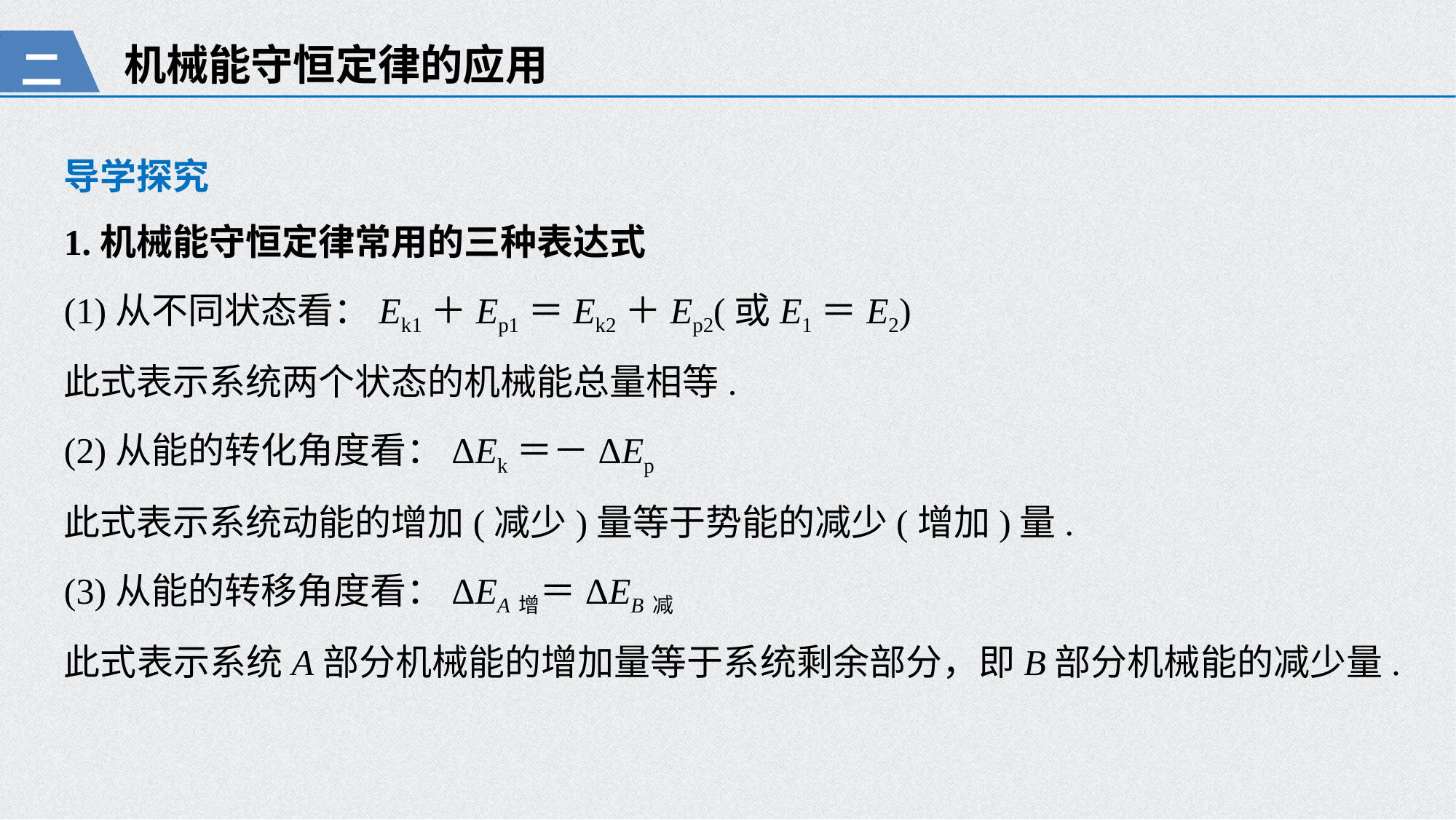

机械能守恒定律的应用

二
导学探究
1.机械能守恒定律常用的三种表达式
(1)从不同状态看：Ek1＋Ep1＝Ek2＋Ep2(或E1＝E2)
此式表示系统两个状态的机械能总量相等.
(2)从能的转化角度看：ΔEk＝－ΔEp
此式表示系统动能的增加(减少)量等于势能的减少(增加)量.
(3)从能的转移角度看：ΔEA增＝ΔEB减
此式表示系统A部分机械能的增加量等于系统剩余部分，即B部分机械能的减少量.